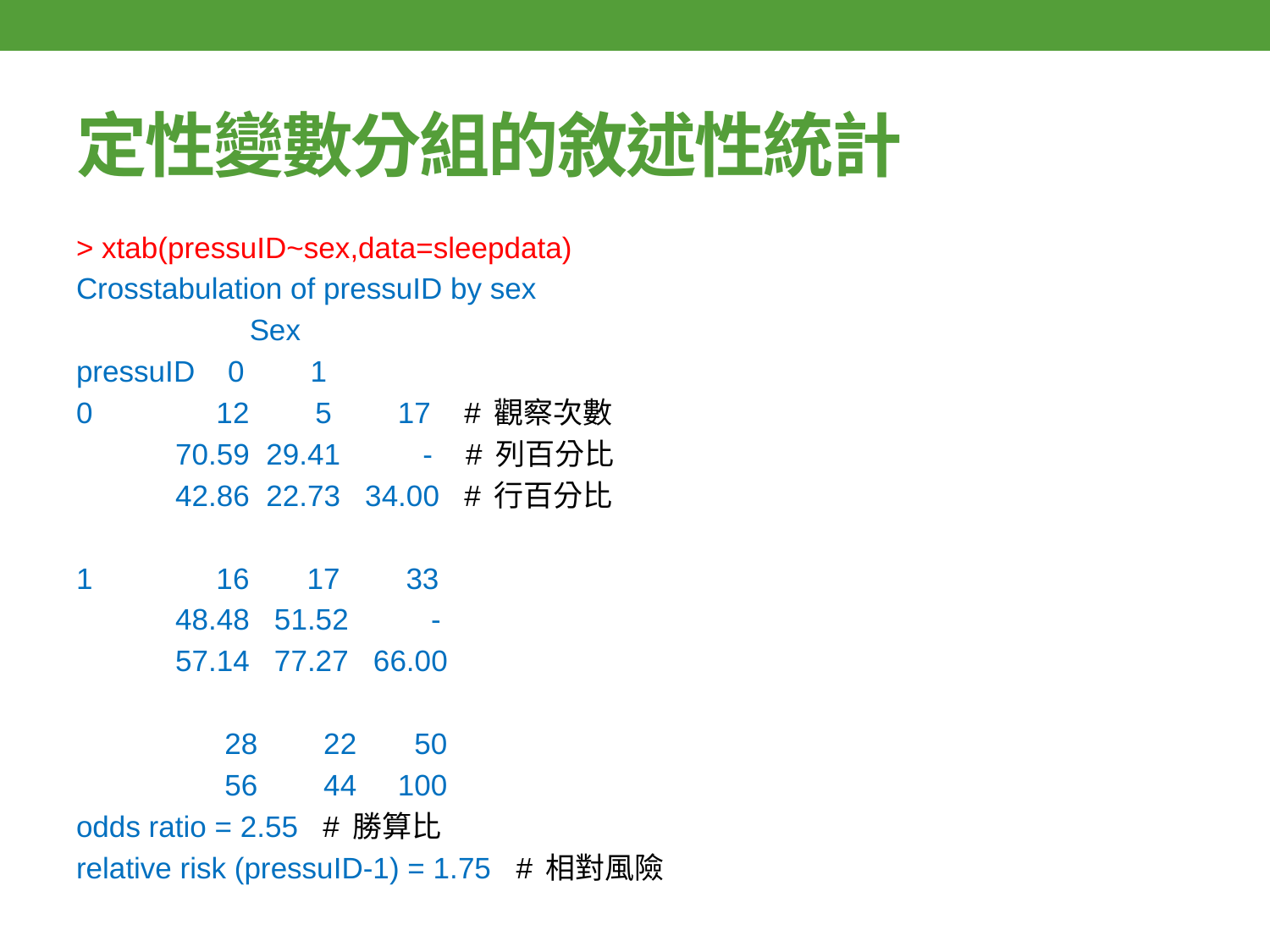

# 定性變數分組的敘述性統計
> xtab(pressuID~sex,data=sleepdata)
Crosstabulation of pressuID by sex
                     Sex
pressuID    0        1
0               12        5        17    # 觀察次數
            70.59  29.41          -    # 列百分比
            42.86  22.73   34.00   # 行百分比

1               16       17        33
            48.48   51.52          -
            57.14   77.27   66.00

                  28        22       50
                  56        44     100
odds ratio = 2.55   # 勝算比
relative risk (pressuID-1) = 1.75   # 相對風險